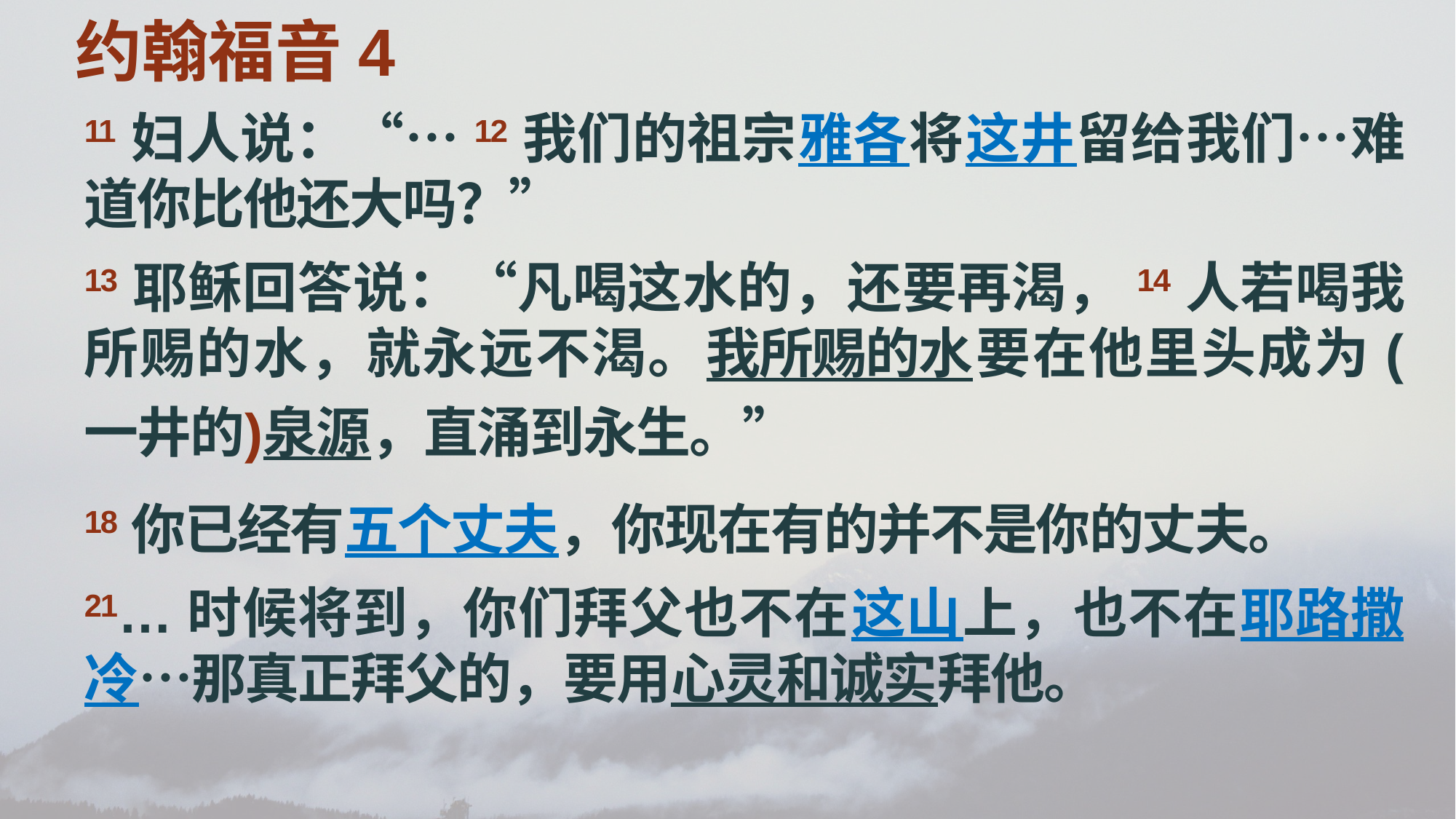

约翰福音4
11妇人说：“…12我们的祖宗雅各将这井留给我们…难道你比他还大吗？”
13耶稣回答说：“凡喝这水的，还要再渴，14人若喝我所赐的水，就永远不渴。我所赐的水要在他里头成为(一井的)泉源，直涌到永生。”
18你已经有五个丈夫，你现在有的并不是你的丈夫。
21…时候将到，你们拜父也不在这山上，也不在耶路撒冷…那真正拜父的，要用心灵和诚实拜他。